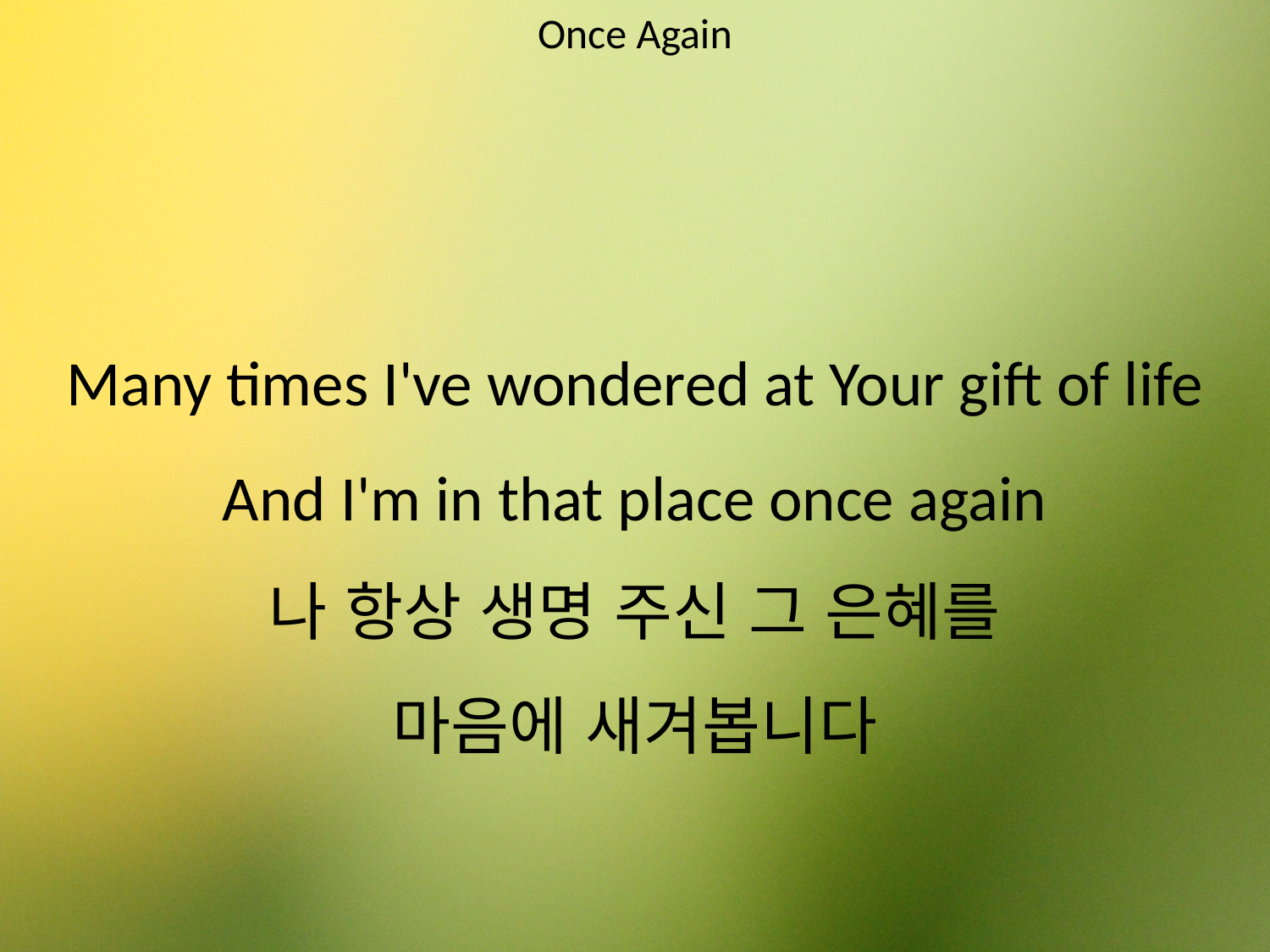

Once Again
#
Many times I've wondered at Your gift of life
And I'm in that place once again
나 항상 생명 주신 그 은혜를
마음에 새겨봅니다